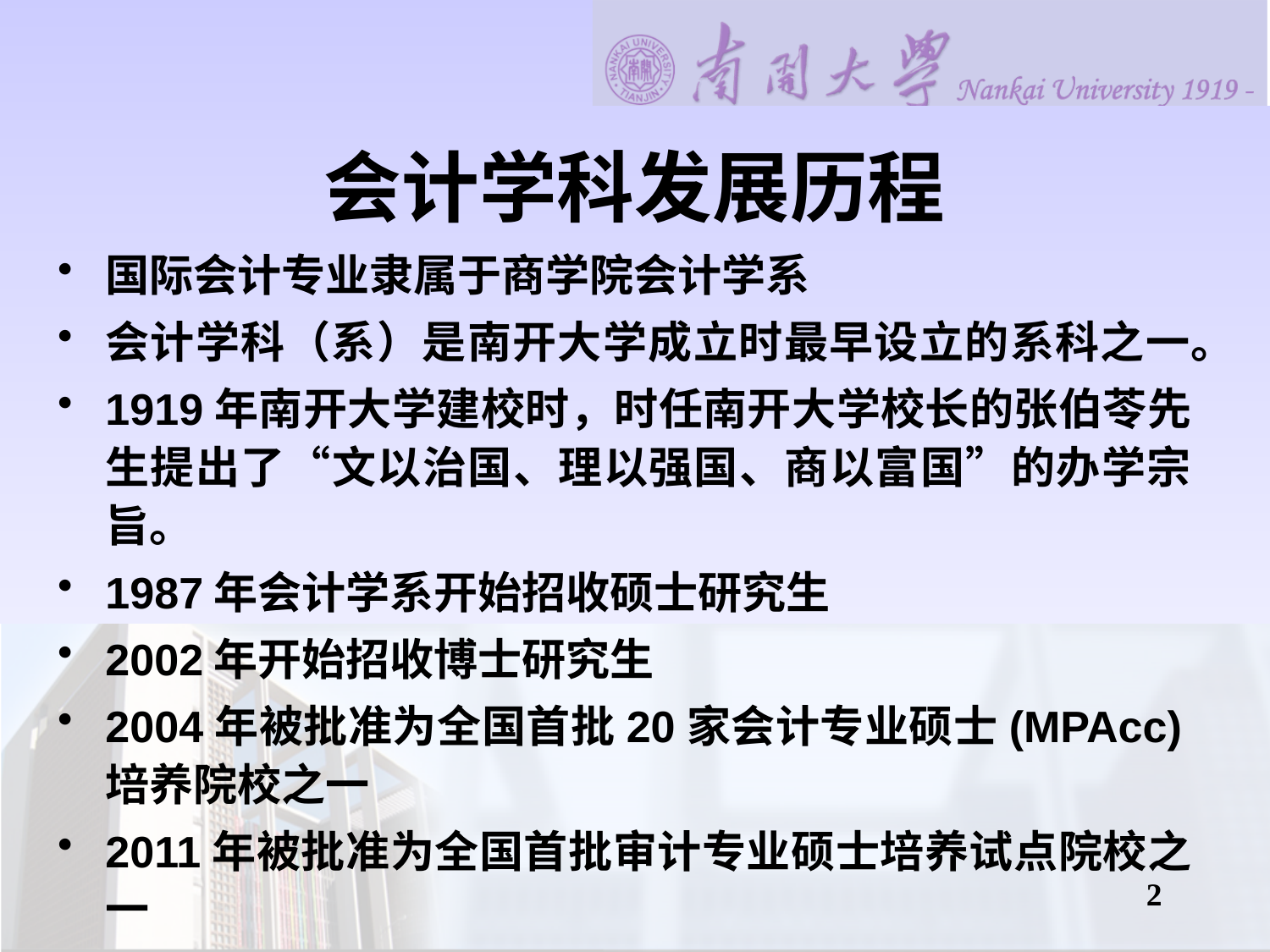

# 会计学科发展历程
国际会计专业隶属于商学院会计学系
会计学科（系）是南开大学成立时最早设立的系科之一。
1919年南开大学建校时，时任南开大学校长的张伯苓先生提出了“文以治国、理以强国、商以富国”的办学宗旨。
1987年会计学系开始招收硕士研究生
2002年开始招收博士研究生
2004年被批准为全国首批20家会计专业硕士(MPAcc)培养院校之一
2011年被批准为全国首批审计专业硕士培养试点院校之一

2